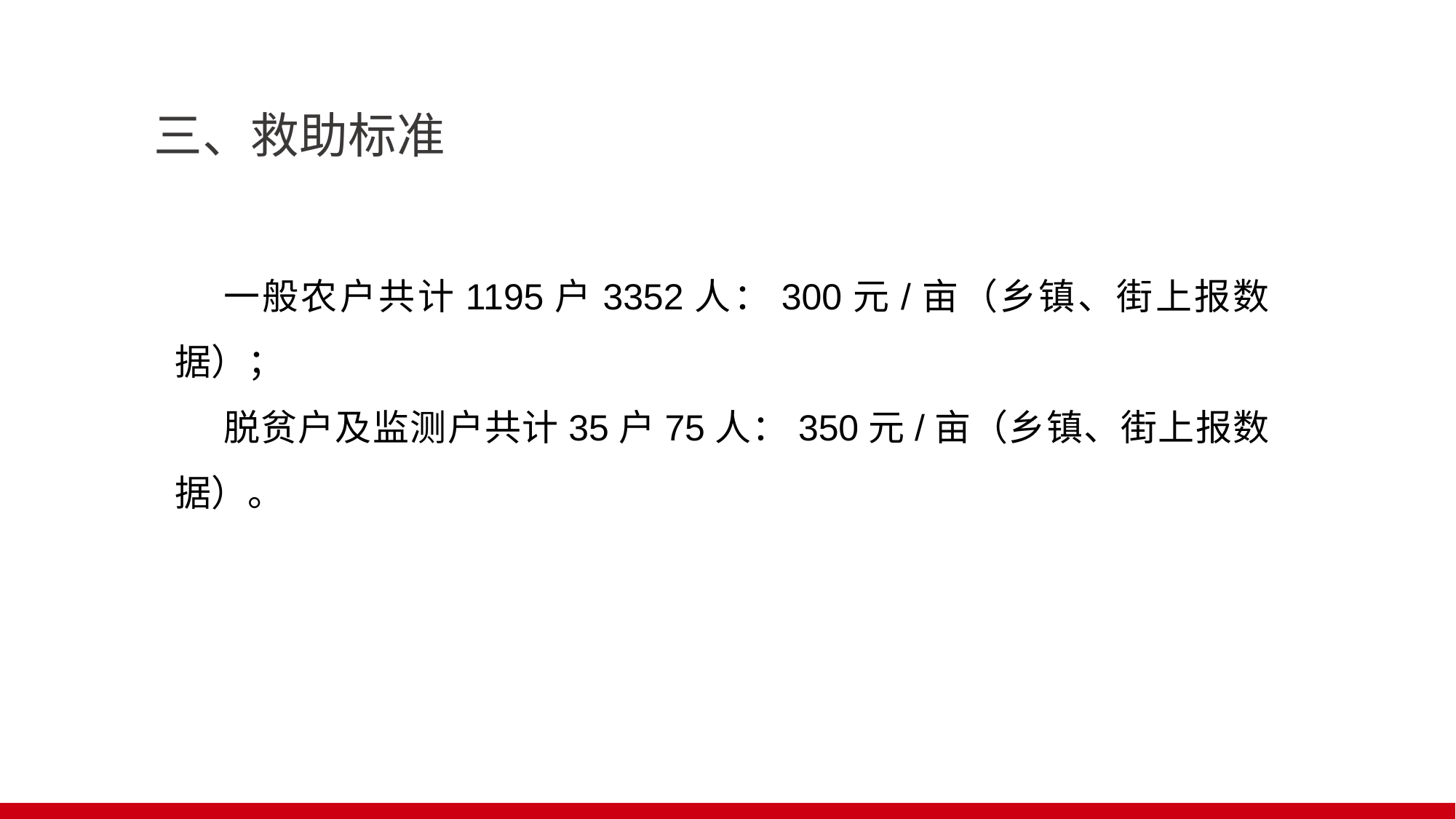

三、救助标准
一般农户共计1195户3352人：300元/亩（乡镇、街上报数据）；
脱贫户及监测户共计35户75人：350元/亩（乡镇、街上报数据）。